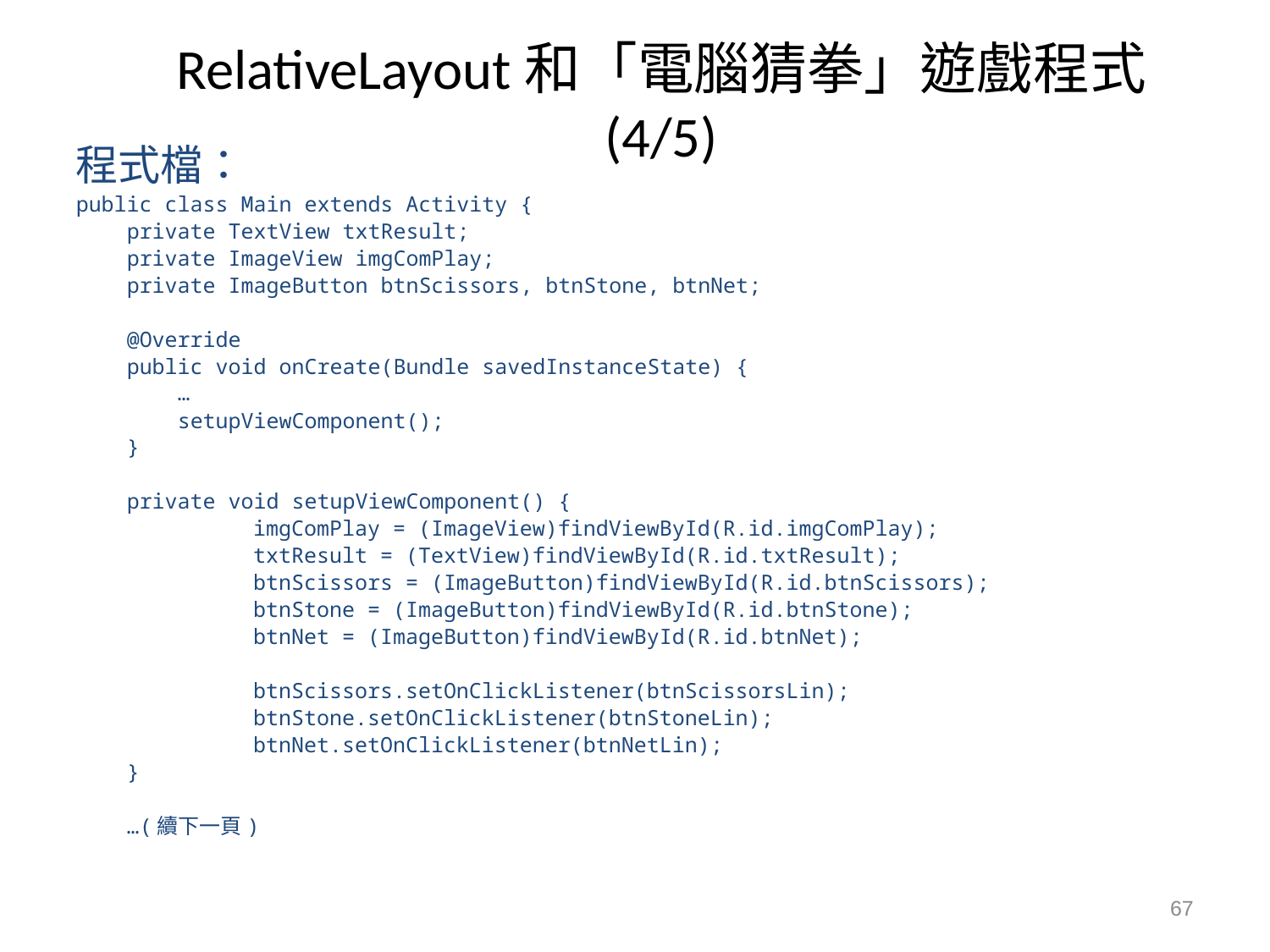

# RelativeLayout和「電腦猜拳」遊戲程式 (4/5)
程式檔：
public class Main extends Activity {
    private TextView txtResult;
    private ImageView imgComPlay;
    private ImageButton btnScissors, btnStone, btnNet;

    @Override
    public void onCreate(Bundle savedInstanceState) {
        …
        setupViewComponent();
    }

    private void setupViewComponent() {
    	imgComPlay = (ImageView)findViewById(R.id.imgComPlay);
    	txtResult = (TextView)findViewById(R.id.txtResult);
    	btnScissors = (ImageButton)findViewById(R.id.btnScissors);
    	btnStone = (ImageButton)findViewById(R.id.btnStone);
    	btnNet = (ImageButton)findViewById(R.id.btnNet);

    	btnScissors.setOnClickListener(btnScissorsLin);
    	btnStone.setOnClickListener(btnStoneLin);
    	btnNet.setOnClickListener(btnNetLin);
    }

    …(續下一頁)
67